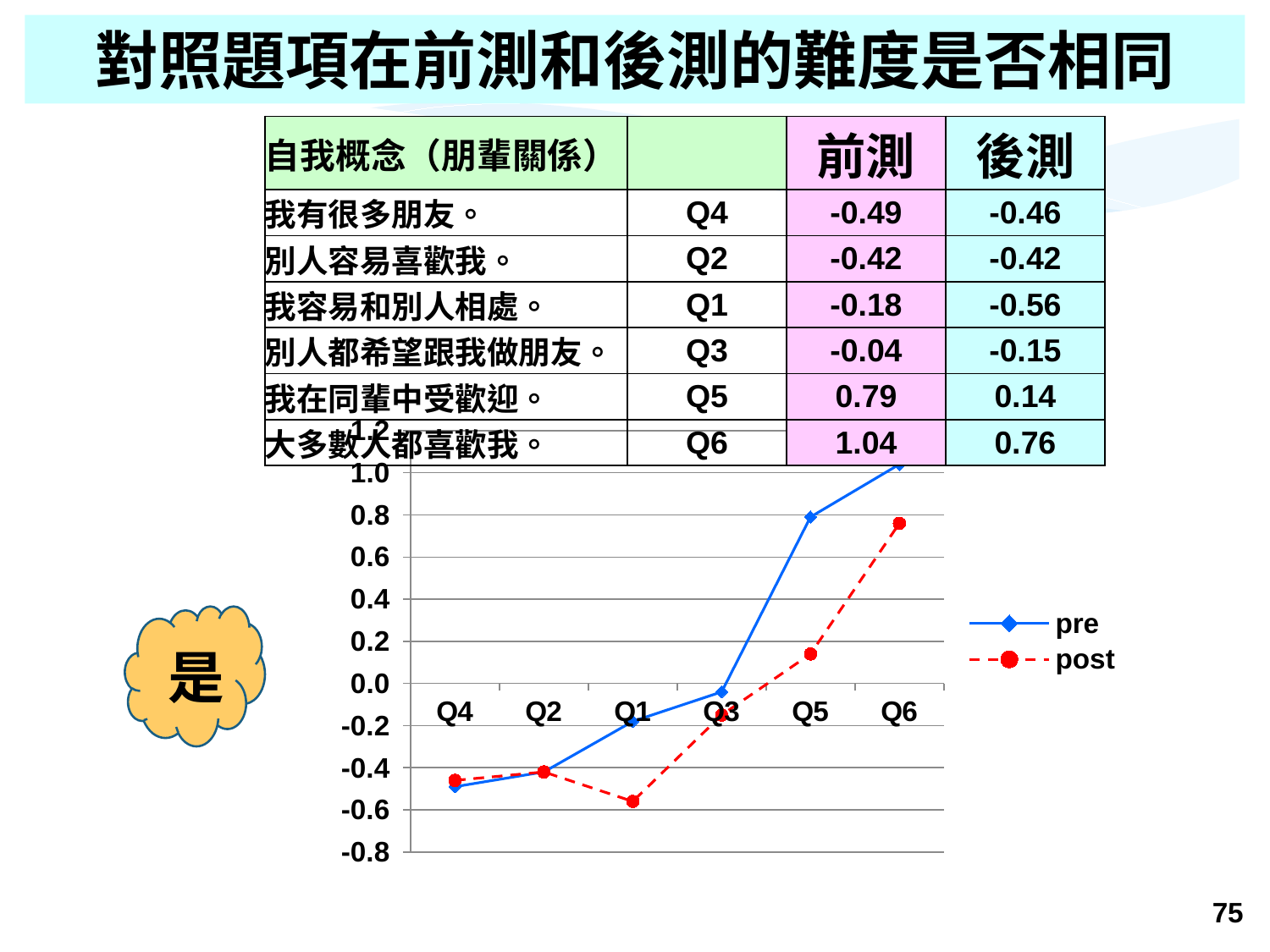

對照題項在前測和後測的難度是否相同
| 自我概念（朋輩關係） |  | 前測 | 後測 |
| --- | --- | --- | --- |
| 我有很多朋友。 | Q4 | -0.49 | -0.46 |
| 別人容易喜歡我。 | Q2 | -0.42 | -0.42 |
| 我容易和別人相處。 | Q1 | -0.18 | -0.56 |
| 別人都希望跟我做朋友。 | Q3 | -0.04 | -0.15 |
| 我在同輩中受歡迎。 | Q5 | 0.79 | 0.14 |
| 大多數人都喜歡我。 | Q6 | 1.04 | 0.76 |

### Chart

| Category | pre | post |
|---|---|---|
| Q4 | -0.4900000000000002 | -0.46 |
| Q2 | -0.4200000000000002 | -0.4200000000000002 |
| Q1 | -0.1800000000000001 | -0.56 |
| Q3 | -0.04000000000000003 | -0.1500000000000001 |
| Q5 | 0.79 | 0.14 |
| Q6 | 1.04 | 0.7600000000000005 |
是
75